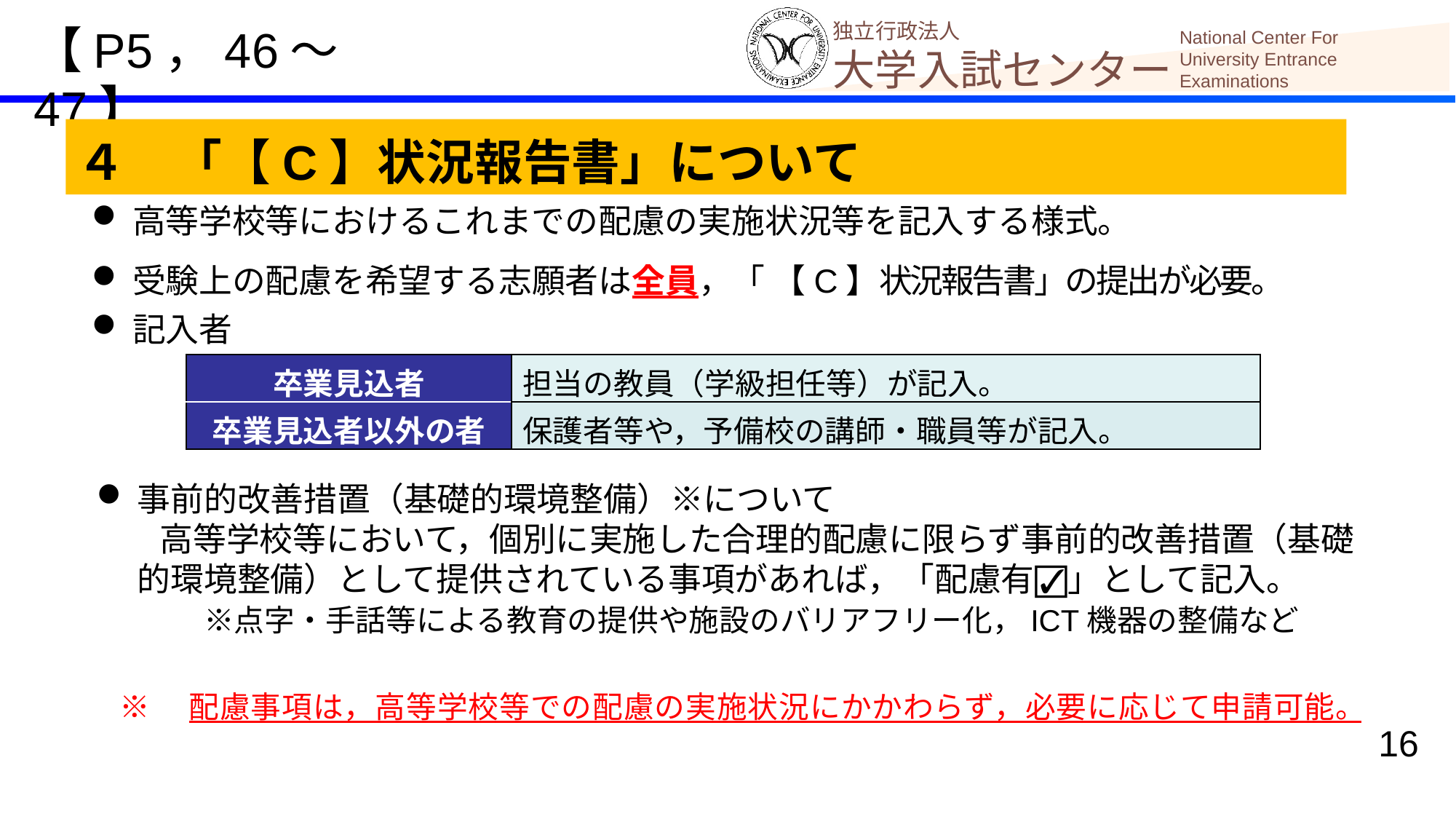

【P5，46～47】
４　「【C】状況報告書」について
高等学校等におけるこれまでの配慮の実施状況等を記入する様式。
受験上の配慮を希望する志願者は全員，「 【C】状況報告書」の提出が必要。
記入者
| 卒業見込者 | 担当の教員（学級担任等）が記入。 |
| --- | --- |
| 卒業見込者以外の者 | 保護者等や，予備校の講師・職員等が記入。 |
事前的改善措置（基礎的環境整備）※について
   高等学校等において，個別に実施した合理的配慮に限らず事前的改善措置（基礎的環境整備）として提供されている事項があれば，「配慮有☑」として記入。
　　　 ※点字・手話等による教育の提供や施設のバリアフリー化，ICT機器の整備など
※　配慮事項は，高等学校等での配慮の実施状況にかかわらず，必要に応じて申請可能。
16